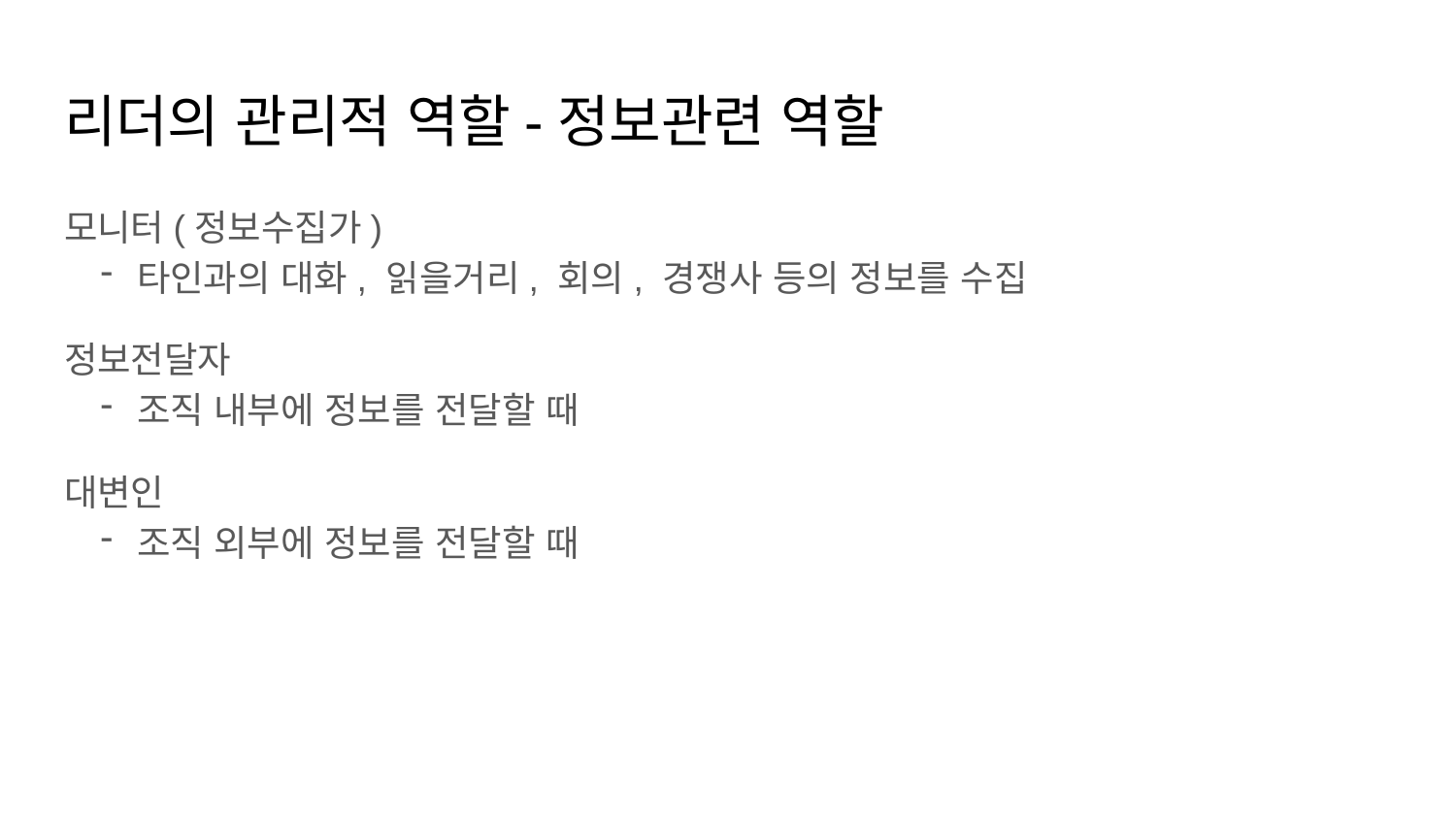

# 리더의 관리적 역할-정보관련 역할
모니터(정보수집가)
타인과의 대화, 읽을거리, 회의, 경쟁사 등의 정보를 수집
정보전달자
조직 내부에 정보를 전달할 때
대변인
조직 외부에 정보를 전달할 때